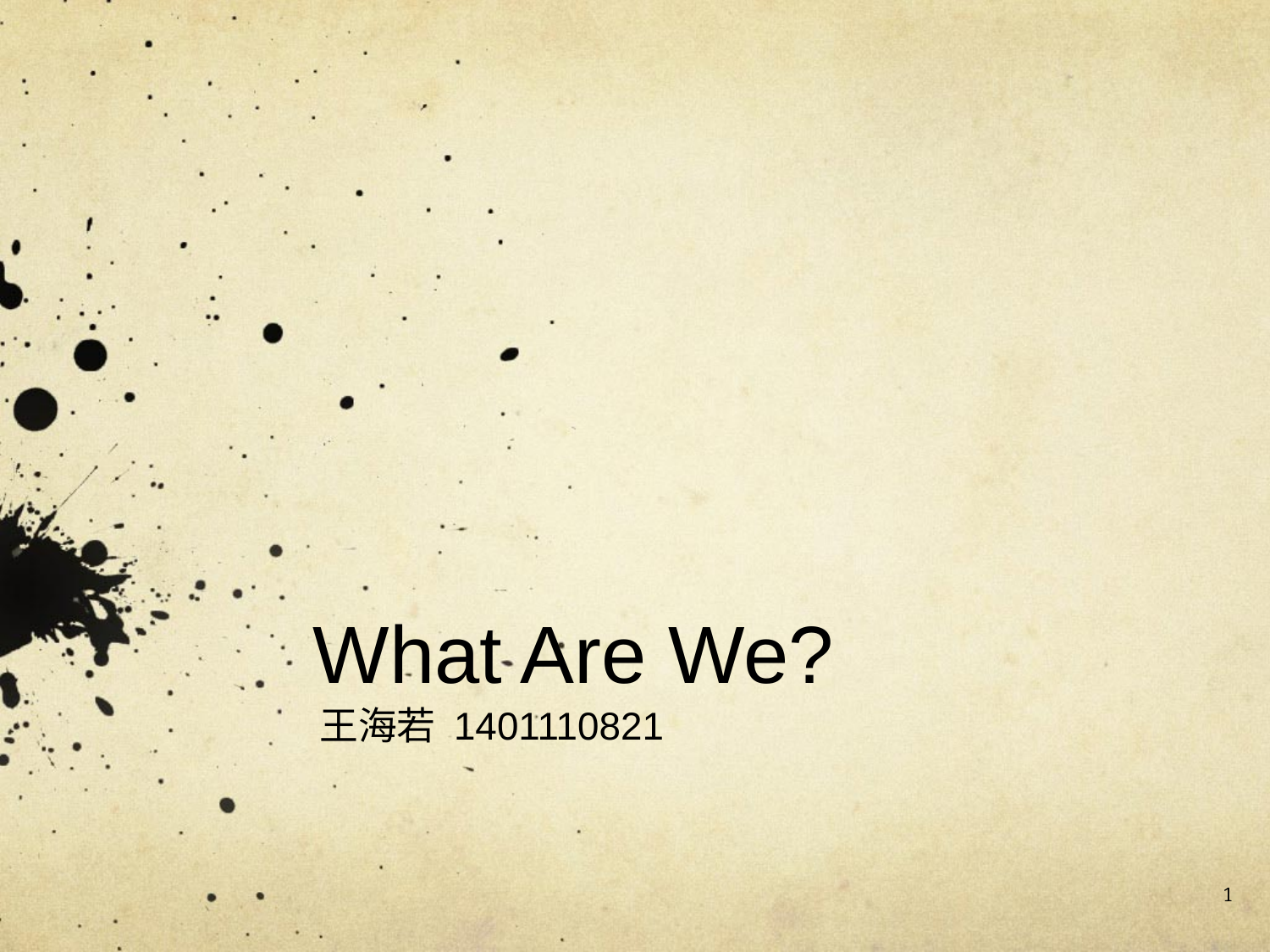

# What Are We?
王海若 1401110821
1